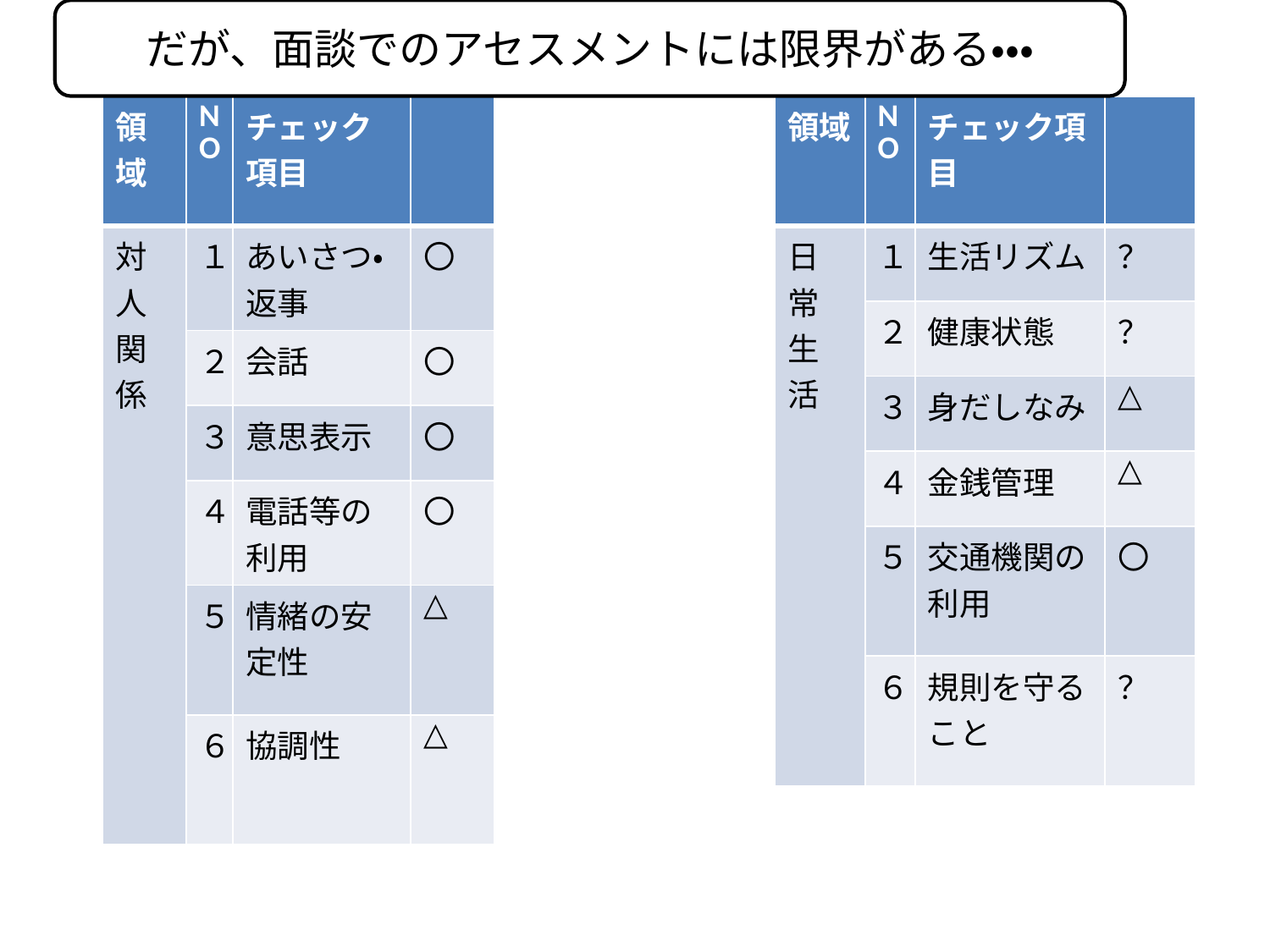

だが、面談でのアセスメントには限界がある・・・
| 領域 | NO | チェック項目 |  |
| --- | --- | --- | --- |
| 対人関係 | １ | あいさつ・返事 | 〇 |
|  | ２ | 会話 | 〇 |
|  | ３ | 意思表示 | 〇 |
|  | ４ | 電話等の利用 | 〇 |
|  | ５ | 情緒の安定性 | △ |
|  | ６ | 協調性 | △ |
| 領域 | NO | チェック項目 |  |
| --- | --- | --- | --- |
| 日　常　生　活 | １ | 生活リズム | ？ |
|  | ２ | 健康状態 | ？ |
|  | ３ | 身だしなみ | △ |
|  | ４ | 金銭管理 | △ |
|  | ５ | 交通機関の利用 | 〇 |
|  | ６ | 規則を守ること | ？ |